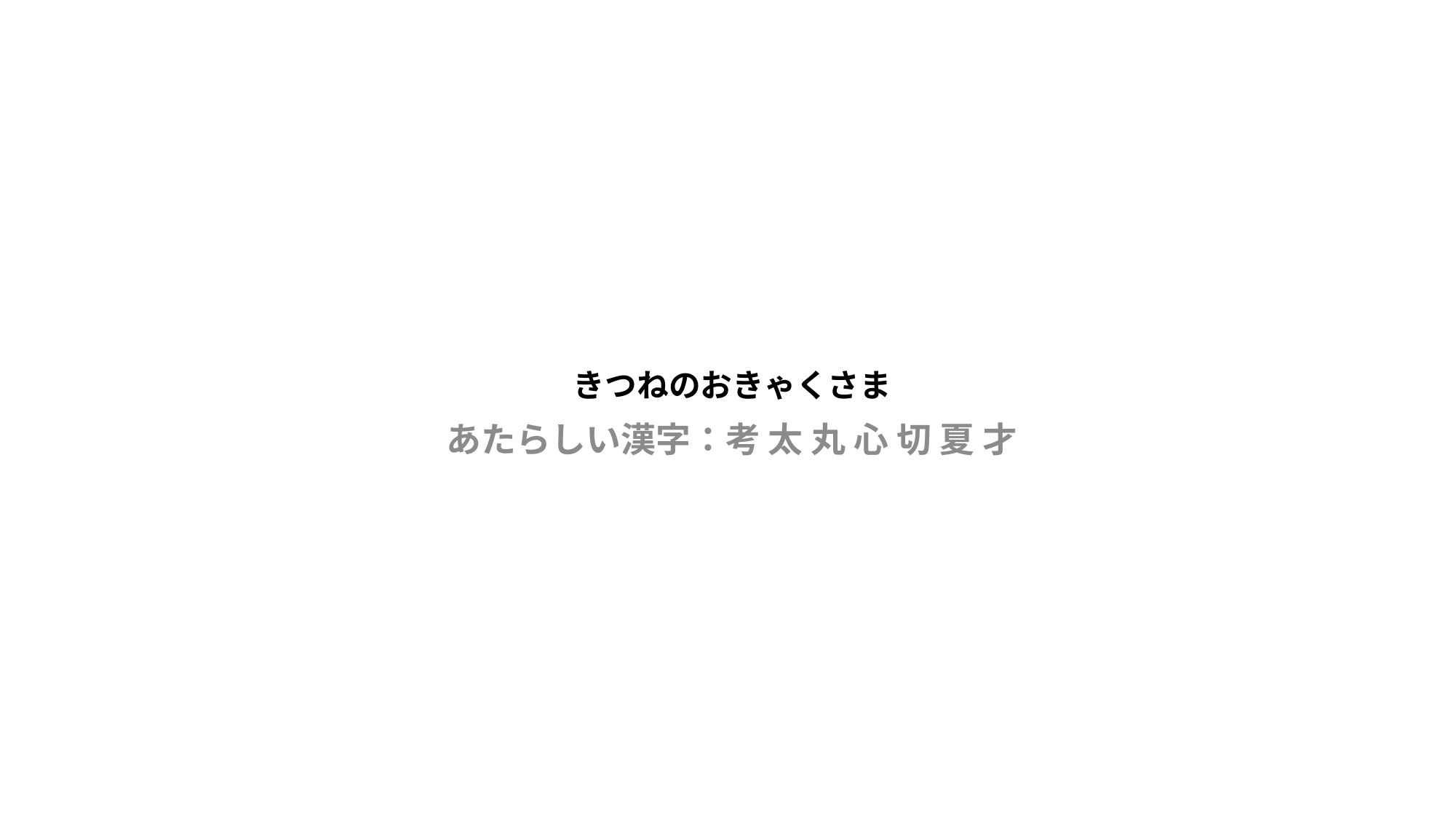

# きつねのおきゃくさま
あたらしい漢字：考 太 丸 心 切 夏 才